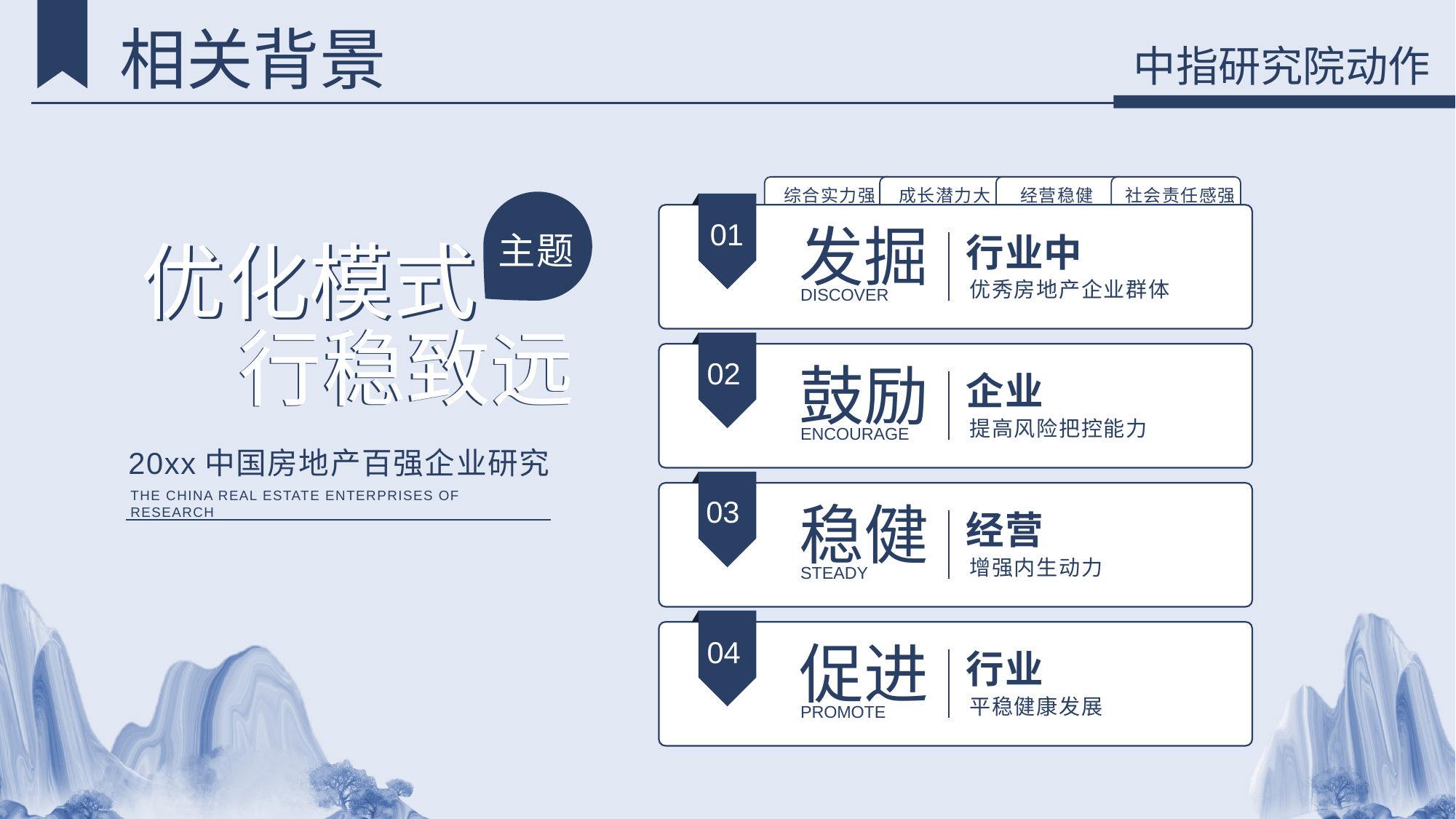

相关背景
中指研究院动作

综合实力强

成长潜力大

经营稳健

社会责任感强

01
发掘
行业中
优秀房地产企业群体
DISCOVER

02
鼓励
企业
提高风险把控能力
ENCOURAGE

03
稳健
经营
增强内生动力
STEADY

04
促进
行业
平稳健康发展
PROMOTE

主题
优化模式
优化模式
行稳致远
行稳致远
20xx中国房地产百强企业研究
THE CHINA REAL ESTATE ENTERPRISES OF RESEARCH